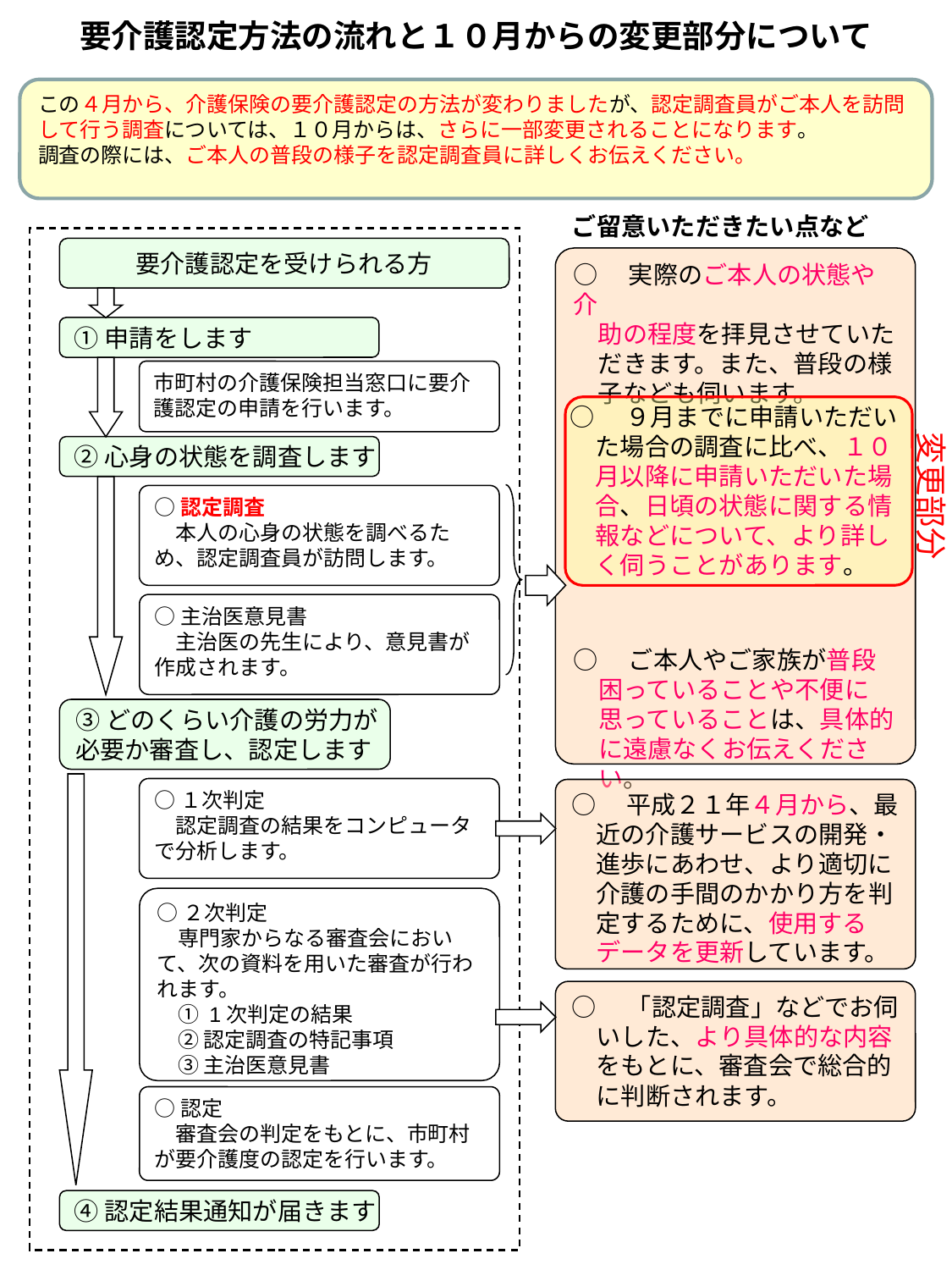

要介護認定方法の流れと１０月からの変更部分について
この４月から、介護保険の要介護認定の方法が変わりましたが、認定調査員がご本人を訪問して行う調査については、１０月からは、さらに一部変更されることになります。
調査の際には、ご本人の普段の様子を認定調査員に詳しくお伝えください。

ご留意いただきたい点など

要介護認定を受けられる方
○　実際のご本人の状態や介
　助の程度を拝見させていた
　だきます。また、普段の様
　子なども伺います。

○　ご本人やご家族が普段困っていることや不便に思っていることは、具体的に遠慮なくお伝えください。

①申請をします

市町村の介護保険担当窓口に要介護認定の申請を行います。
○　９月までに申請いただいた場合の調査に比べ、１０月以降に申請いただいた場合、日頃の状態に関する情報などについて、より詳しく伺うことがあります。
変更部分
②心身の状態を調査します

○認定調査
　本人の心身の状態を調べるため、認定調査員が訪問します。

○主治医意見書
　主治医の先生により、意見書が作成されます。
③どのくらい介護の労力が
必要か審査し、認定します

○１次判定
　認定調査の結果をコンピュータで分析します。
○　平成２１年４月から、最
　近の介護サービスの開発・
　進歩にあわせ、より適切に
　介護の手間のかかり方を判
　定するために、使用する
　データを更新しています。

○２次判定
　専門家からなる審査会において、次の資料を用いた審査が行われます。
　① 1次判定の結果
　② 認定調査の特記事項
　③ 主治医意見書
○　「認定調査」などでお伺
　いした、より具体的な内容
　をもとに、審査会で総合的
　に判断されます。

○認定
　審査会の判定をもとに、市町村が要介護度の認定を行います。
④認定結果通知が届きます